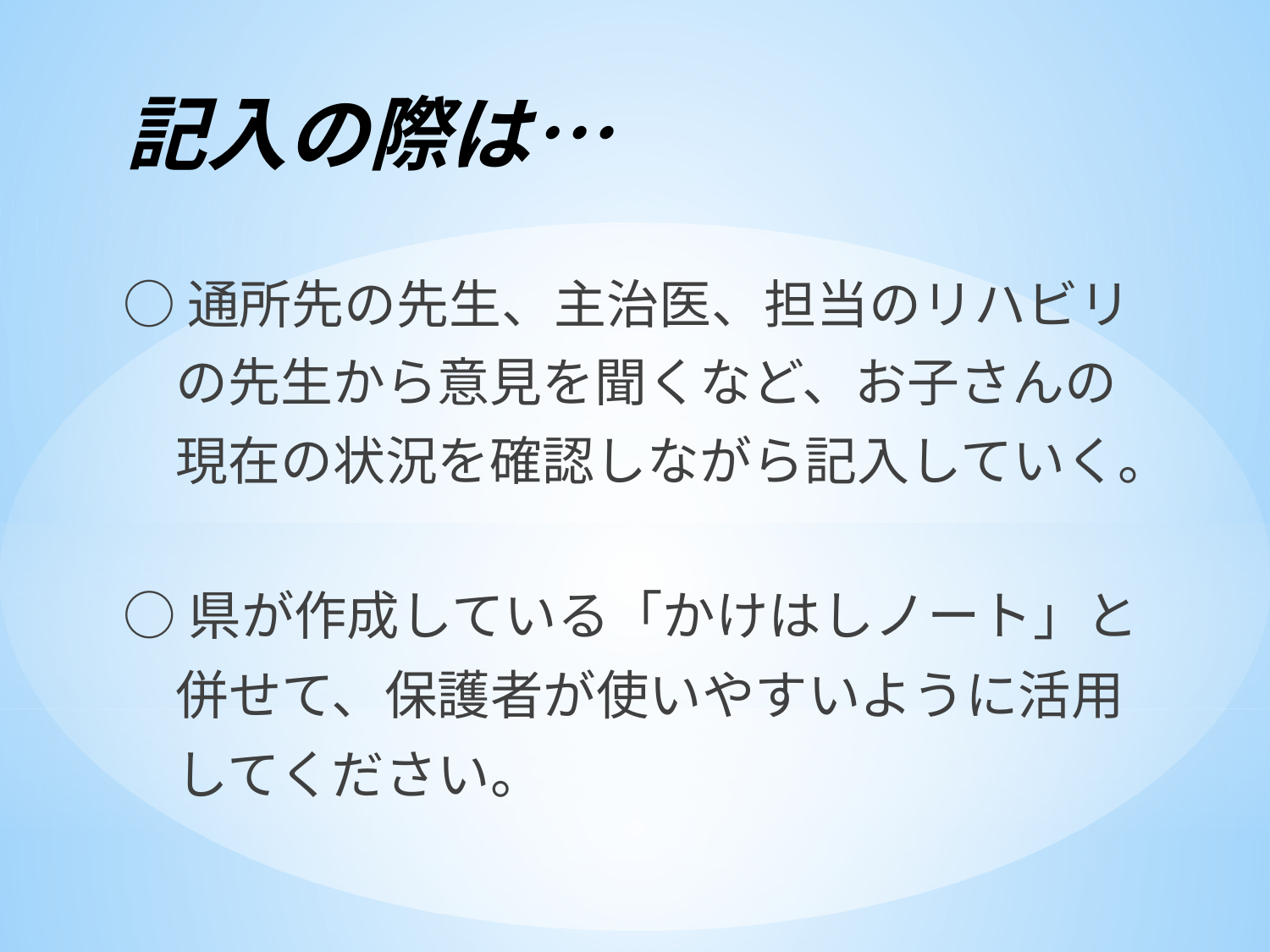

# 記入の際は…
○通所先の先生、主治医、担当のリハビリ
　の先生から意見を聞くなど、お子さんの
　現在の状況を確認しながら記入していく。
○県が作成している「かけはしノート」と
　併せて、保護者が使いやすいように活用
　してください。